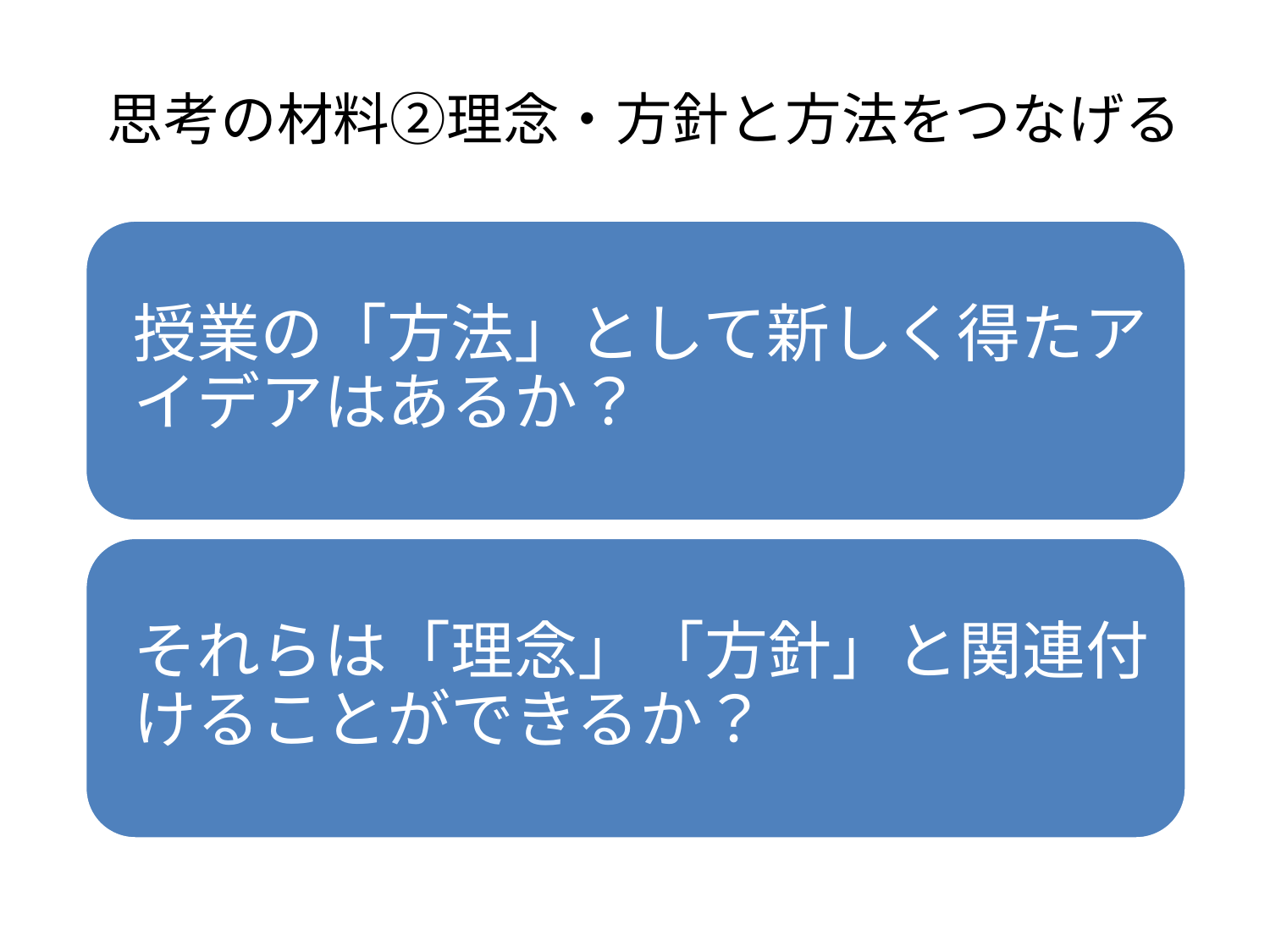

# 思考の材料②理念・方針と方法をつなげる
授業の「方法」として新しく得たアイデアはあるか？
それらは「理念」「方針」と関連付けることができるか？